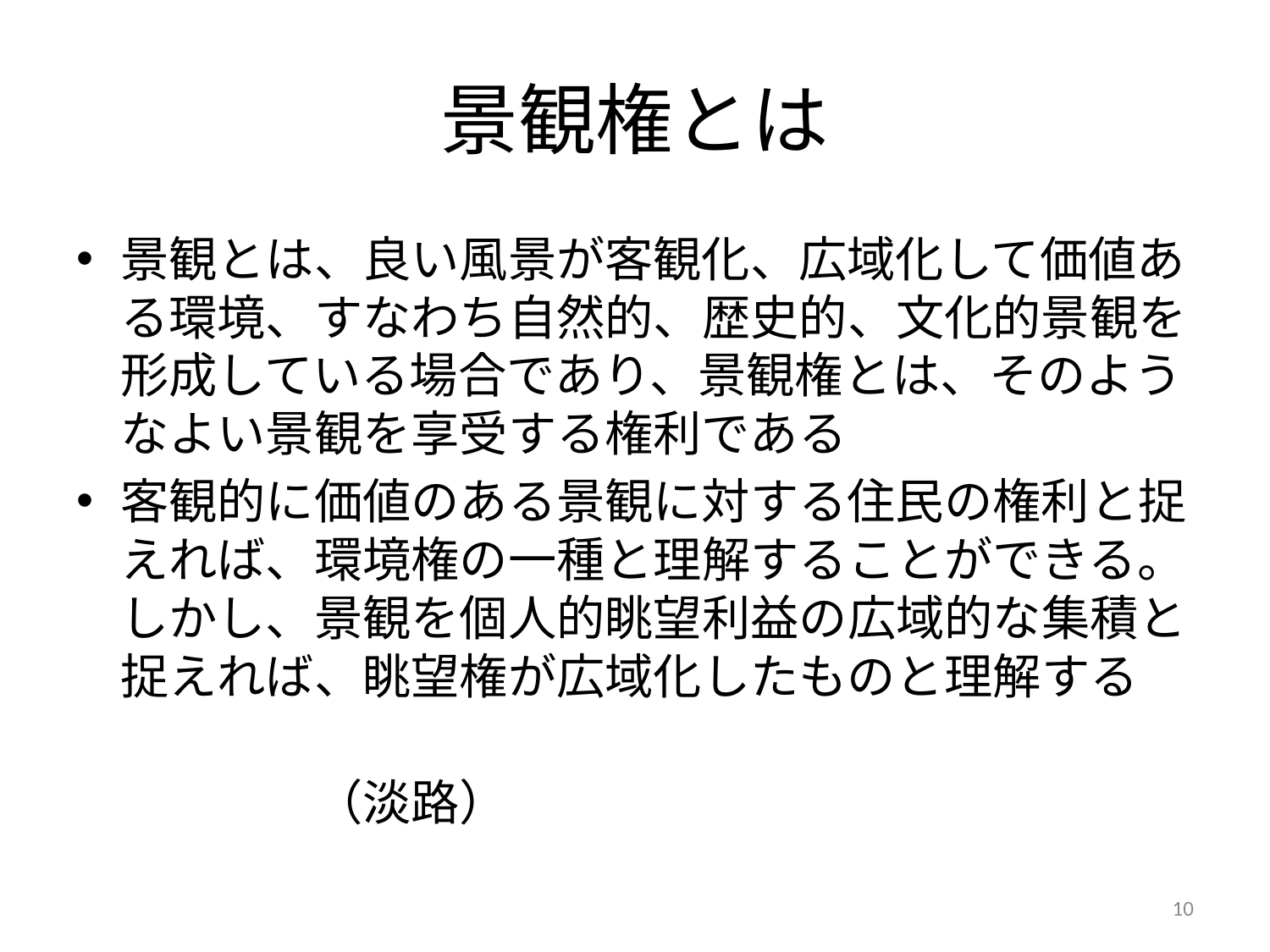

# 景観権とは
景観とは、良い風景が客観化、広域化して価値ある環境、すなわち自然的、歴史的、文化的景観を形成している場合であり、景観権とは、そのようなよい景観を享受する権利である
客観的に価値のある景観に対する住民の権利と捉えれば、環境権の一種と理解することができる。しかし、景観を個人的眺望利益の広域的な集積と捉えれば、眺望権が広域化したものと理解する
　　　　　　　　　　　　　　　　　　　　　　　　　　　（淡路）
10